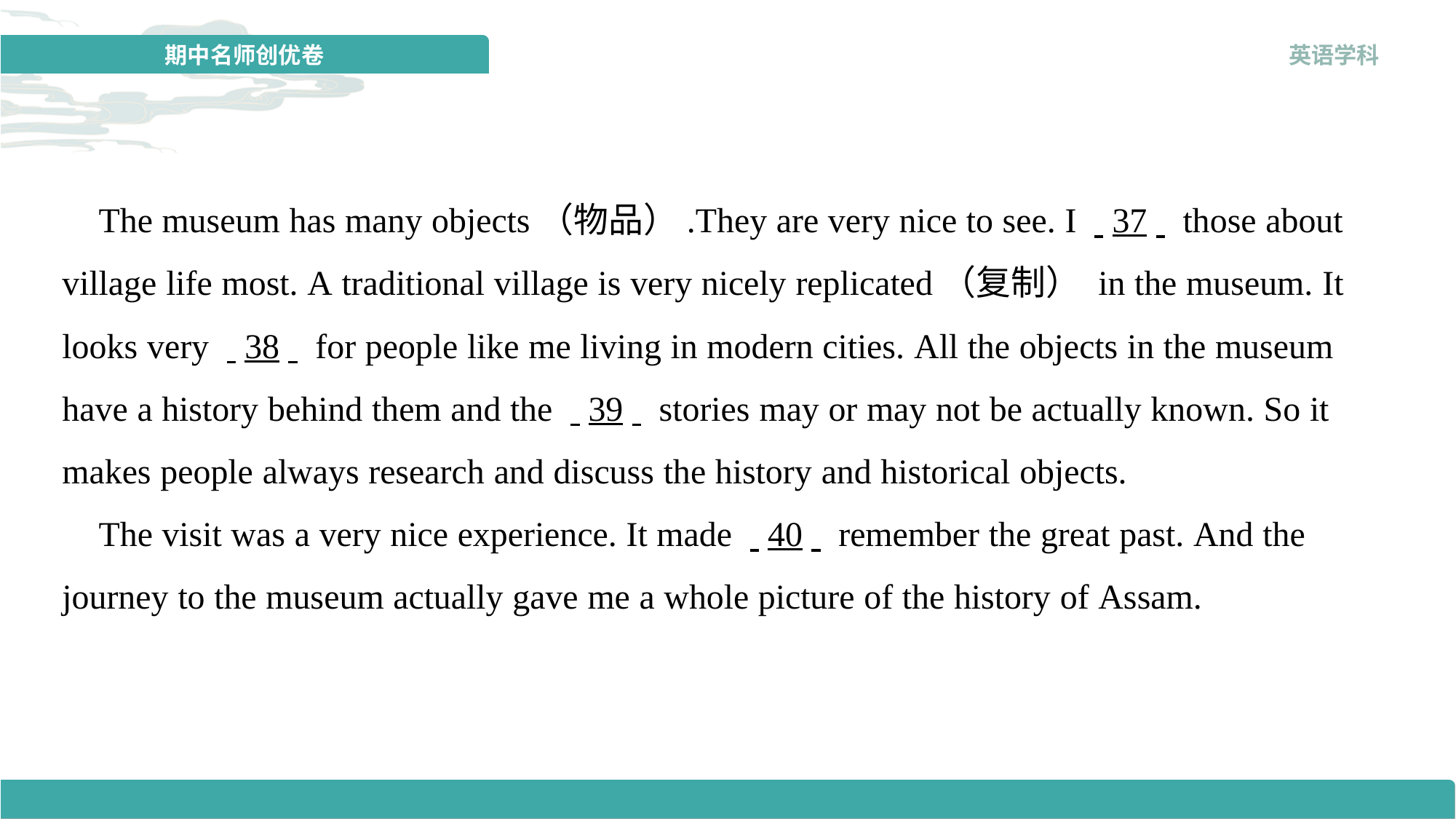

The museum has many objects（物品）.They are very nice to see. I . .37. . those about village life most. A traditional village is very nicely replicated（复制） in the museum. It looks very . .38. . for people like me living in modern cities. All the objects in the museum have a history behind them and the . .39. . stories may or may not be actually known. So it makes people always research and discuss the history and historical objects.
    The visit was a very nice experience. It made . .40. . remember the great past. And the journey to the museum actually gave me a whole picture of the history of Assam.